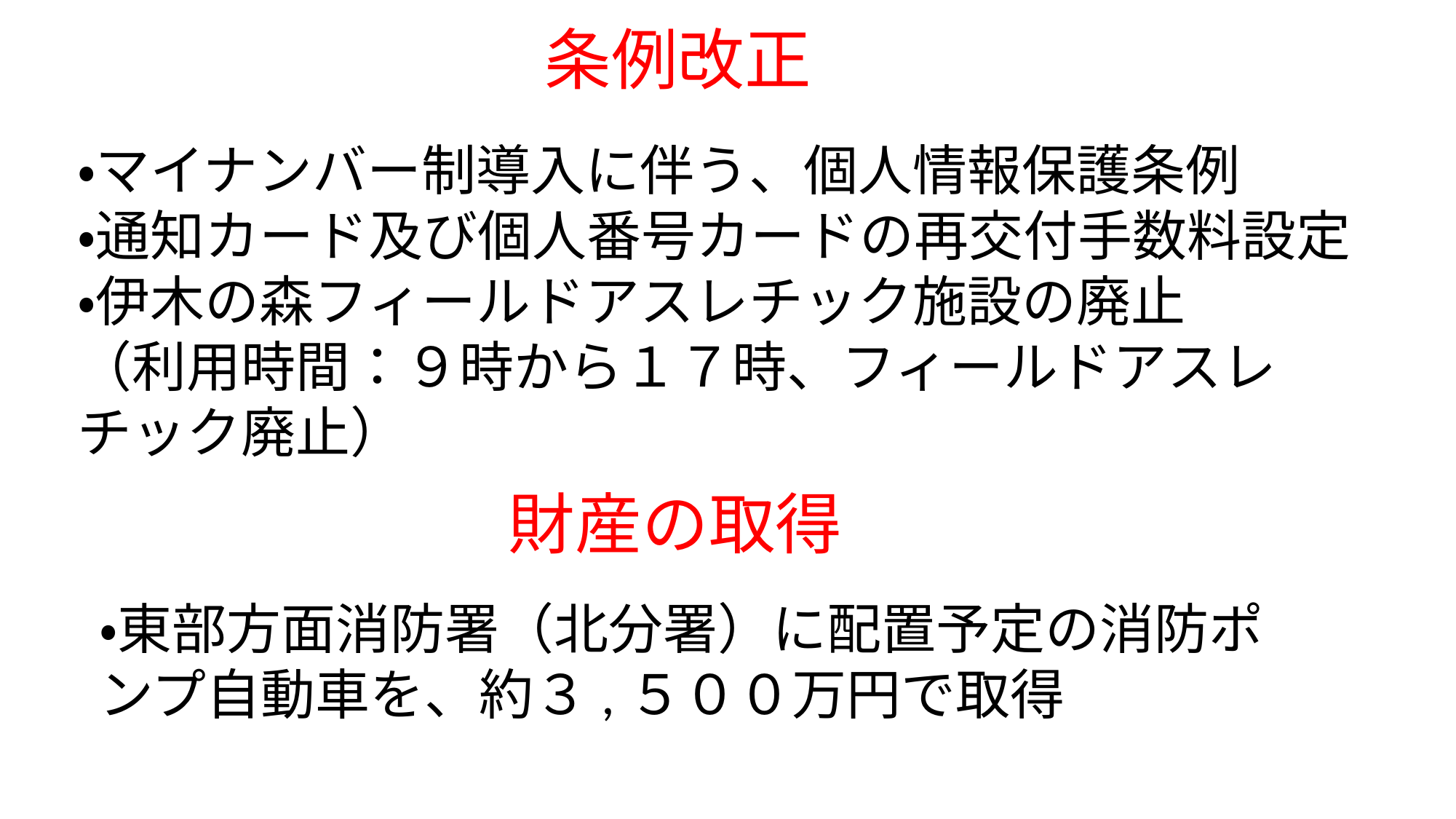

# 条例改正
・マイナンバー制導入に伴う、個人情報保護条例
・通知カード及び個人番号カードの再交付手数料設定
・伊木の森フィールドアスレチック施設の廃止
（利用時間：９時から１７時、フィールドアスレチック廃止）
財産の取得
・東部方面消防署（北分署）に配置予定の消防ポンプ自動車を、約３,５００万円で取得